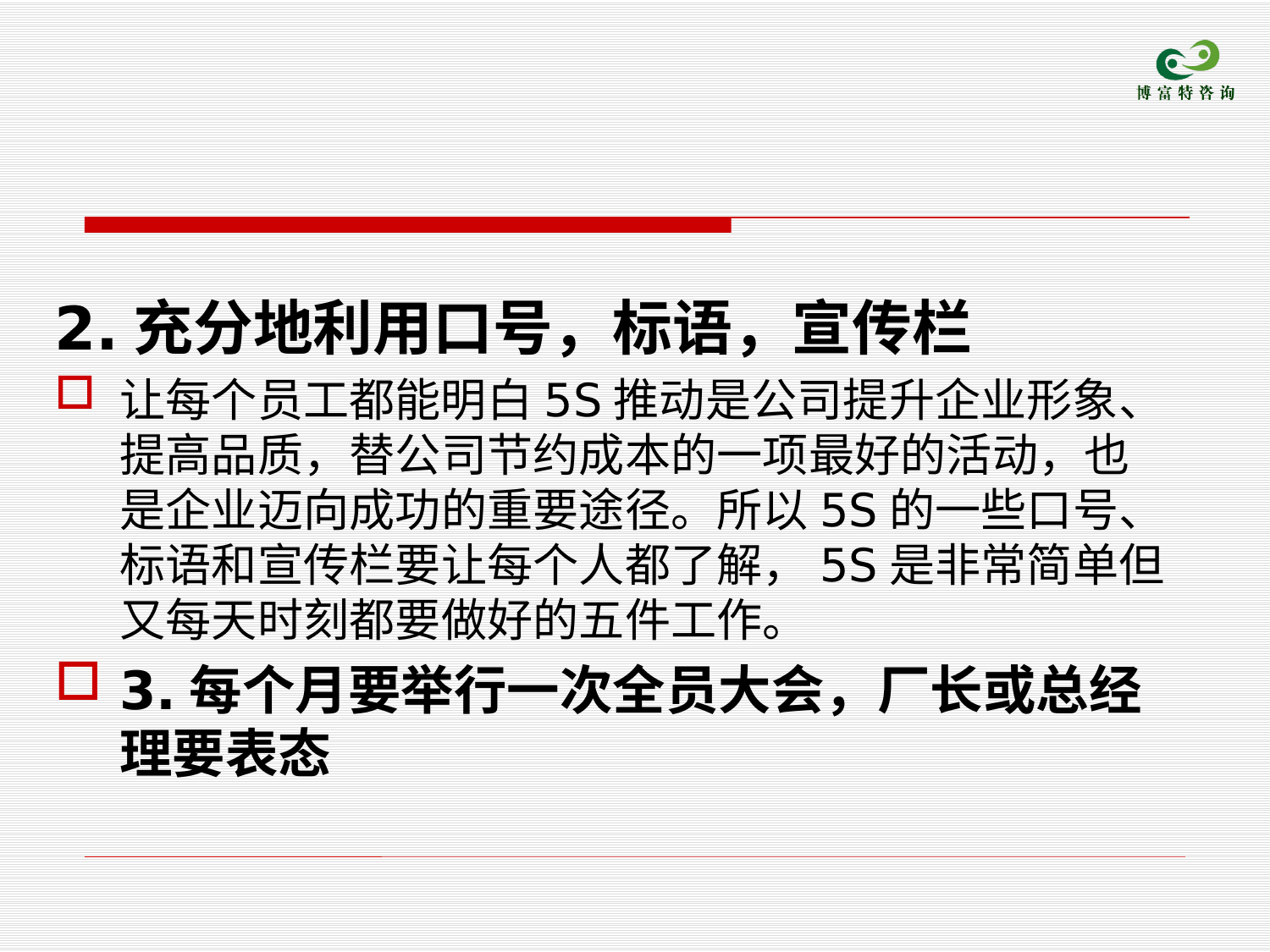

2.充分地利用口号，标语，宣传栏
让每个员工都能明白5S推动是公司提升企业形象、提高品质，替公司节约成本的一项最好的活动，也是企业迈向成功的重要途径。所以5S的一些口号、标语和宣传栏要让每个人都了解，5S是非常简单但又每天时刻都要做好的五件工作。
3.每个月要举行一次全员大会，厂长或总经理要表态

311